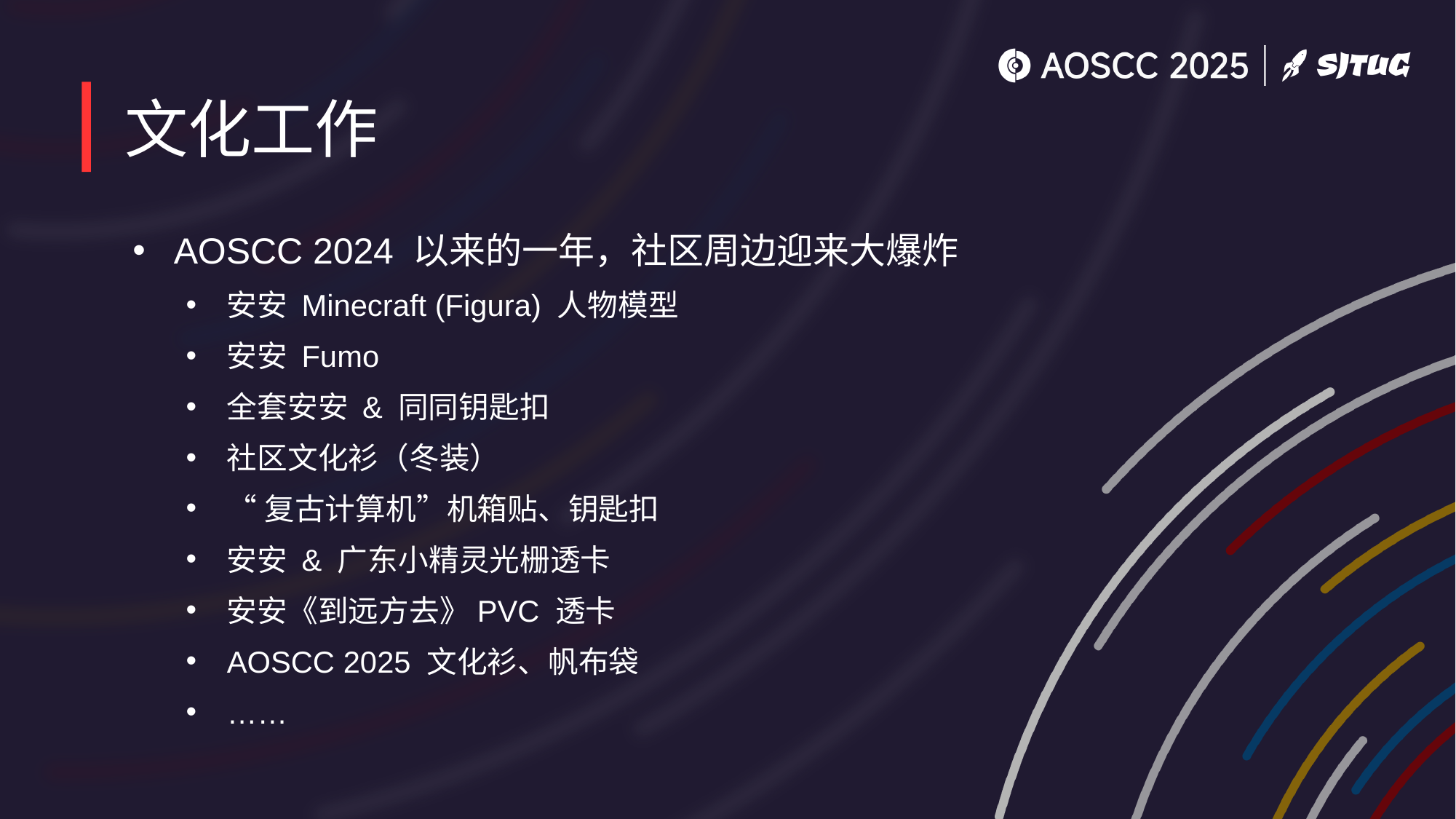

# 文化工作
AOSCC 2024 以来的一年，社区周边迎来大爆炸
安安 Minecraft (Figura) 人物模型
安安 Fumo
全套安安 & 同同钥匙扣
社区文化衫（冬装）
“复古计算机”机箱贴、钥匙扣
安安 & 广东小精灵光栅透卡
安安《到远方去》PVC 透卡
AOSCC 2025 文化衫、帆布袋
……